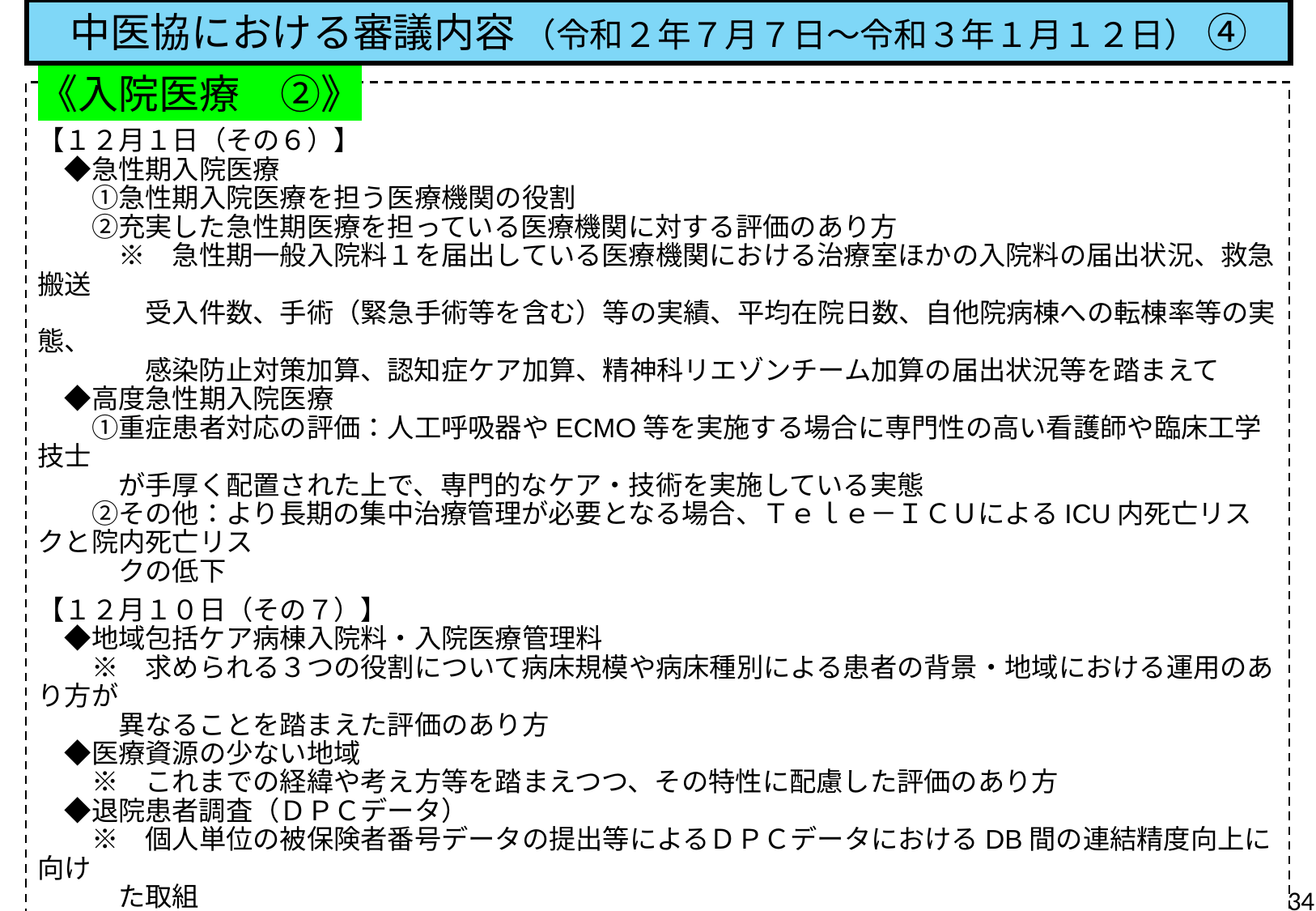

中医協における審議内容 （令和２年７月７日～令和３年１月１２日） ④
《入院医療　②》
【１２月１日（その６）】
　◆急性期入院医療
　　①急性期入院医療を担う医療機関の役割
　　②充実した急性期医療を担っている医療機関に対する評価のあり方
　　　※　急性期一般入院料１を届出している医療機関における治療室ほかの入院料の届出状況、救急搬送
　　　　受入件数、手術（緊急手術等を含む）等の実績、平均在院日数、自他院病棟への転棟率等の実態、
　　　　感染防止対策加算、認知症ケア加算、精神科リエゾンチーム加算の届出状況等を踏まえて
　◆高度急性期入院医療
　　①重症患者対応の評価：人工呼吸器やECMO等を実施する場合に専門性の高い看護師や臨床工学技士
　　　が手厚く配置された上で、専門的なケア・技術を実施している実態
　　②その他：より長期の集中治療管理が必要となる場合、Ｔｅｌｅ－ＩＣＵによるICU内死亡リスクと院内死亡リス
　　　クの低下
【１２月１０日（その７）】
　◆地域包括ケア病棟入院料・入院医療管理料
　　※　求められる３つの役割について病床規模や病床種別による患者の背景・地域における運用のあり方が
　　　異なることを踏まえた評価のあり方
　◆医療資源の少ない地域
　　※　これまでの経緯や考え方等を踏まえつつ、その特性に配慮した評価のあり方
　◆退院患者調査（ＤＰＣデータ）
　　※　個人単位の被保険者番号データの提出等によるＤＰＣデータにおけるDB間の連結精度向上に向け
　　　た取組
34